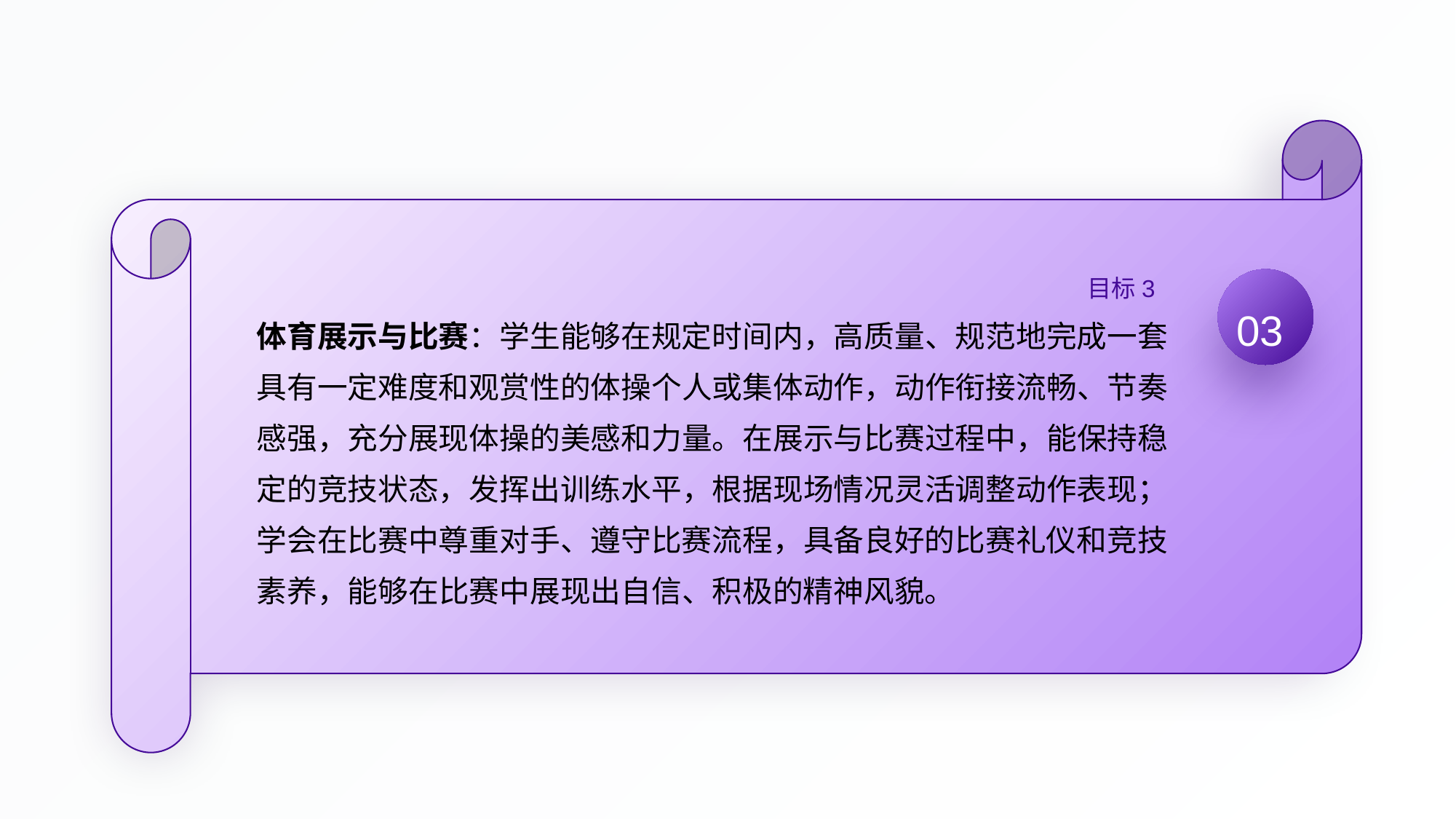

目标3
03
体育展示与比赛：学生能够在规定时间内，高质量、规范地完成一套具有一定难度和观赏性的体操个人或集体动作，动作衔接流畅、节奏感强，充分展现体操的美感和力量。在展示与比赛过程中，能保持稳定的竞技状态，发挥出训练水平，根据现场情况灵活调整动作表现；学会在比赛中尊重对手、遵守比赛流程，具备良好的比赛礼仪和竞技素养，能够在比赛中展现出自信、积极的精神风貌。